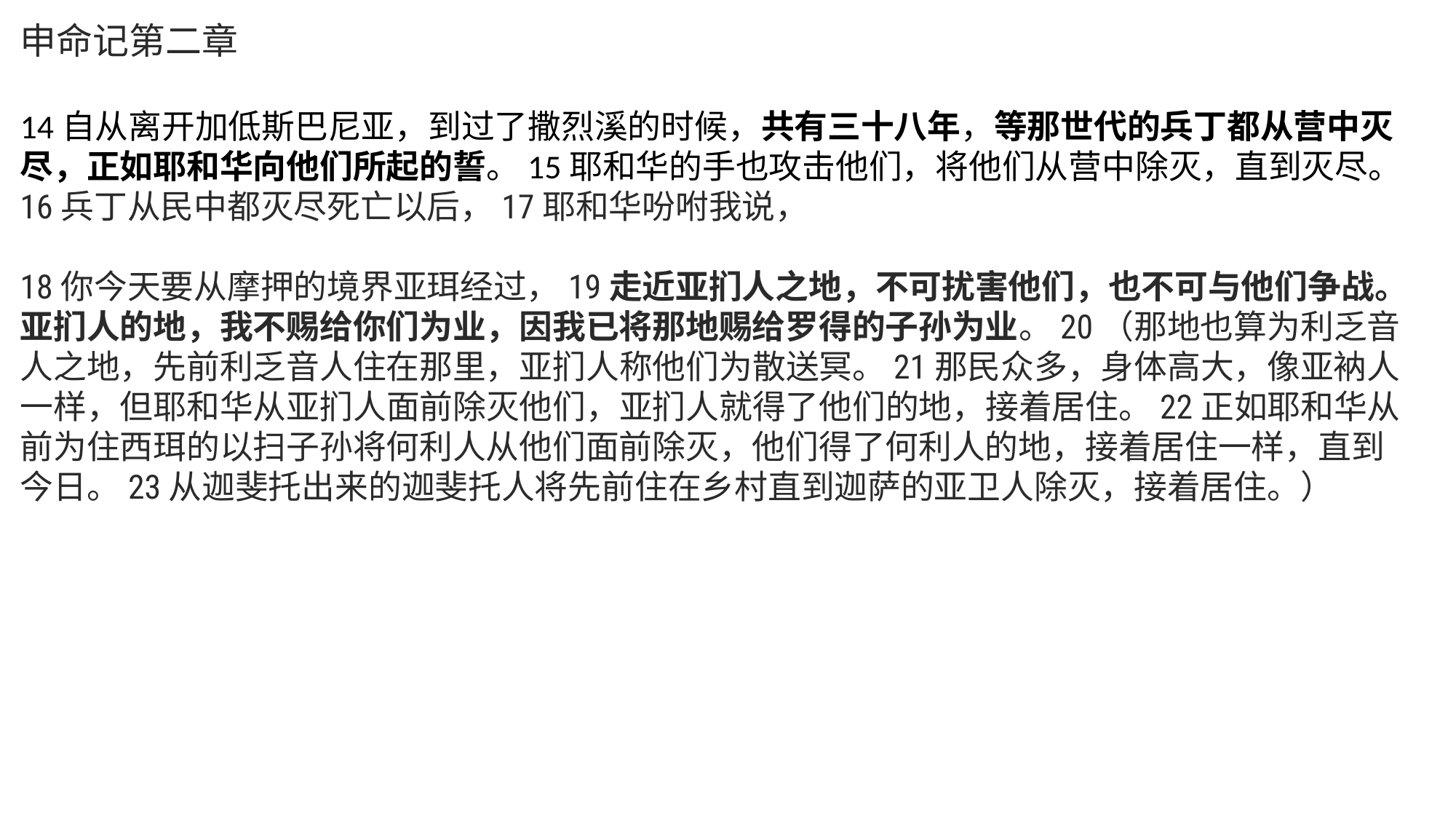

申命记第二章

14自从离开加低斯巴尼亚，到过了撒烈溪的时候，共有三十八年，等那世代的兵丁都从营中灭尽，正如耶和华向他们所起的誓。15耶和华的手也攻击他们，将他们从营中除灭，直到灭尽。
16兵丁从民中都灭尽死亡以后，17耶和华吩咐我说，

18你今天要从摩押的境界亚珥经过，19走近亚扪人之地，不可扰害他们，也不可与他们争战。亚扪人的地，我不赐给你们为业，因我已将那地赐给罗得的子孙为业。20（那地也算为利乏音人之地，先前利乏音人住在那里，亚扪人称他们为散送冥。21那民众多，身体高大，像亚衲人一样，但耶和华从亚扪人面前除灭他们，亚扪人就得了他们的地，接着居住。22正如耶和华从前为住西珥的以扫子孙将何利人从他们面前除灭，他们得了何利人的地，接着居住一样，直到今日。23从迦斐托出来的迦斐托人将先前住在乡村直到迦萨的亚卫人除灭，接着居住。）